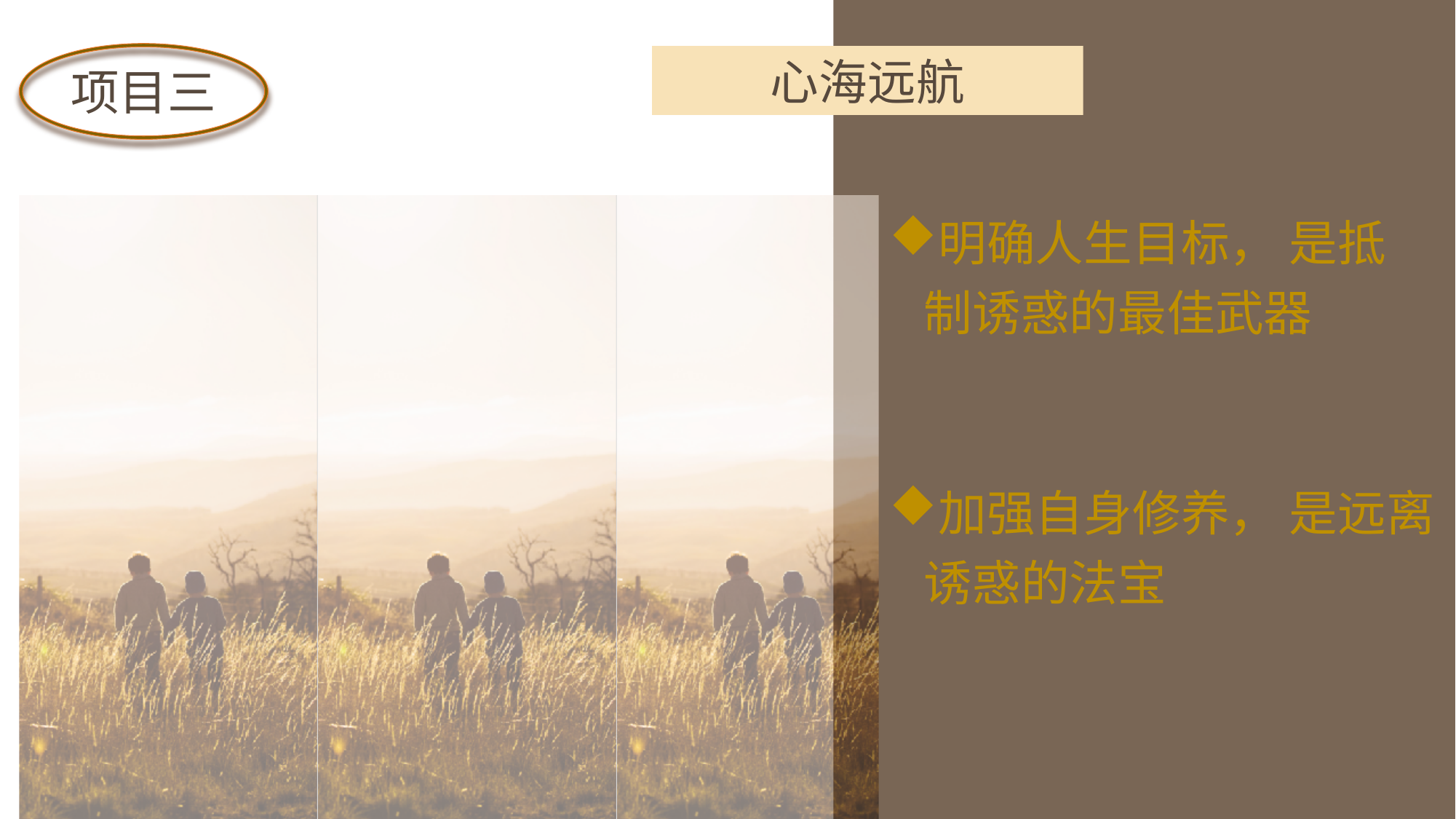

项目三
心海远航

明确人生目标， 是抵制诱惑的最佳武器
加强自身修养， 是远离诱惑的法宝